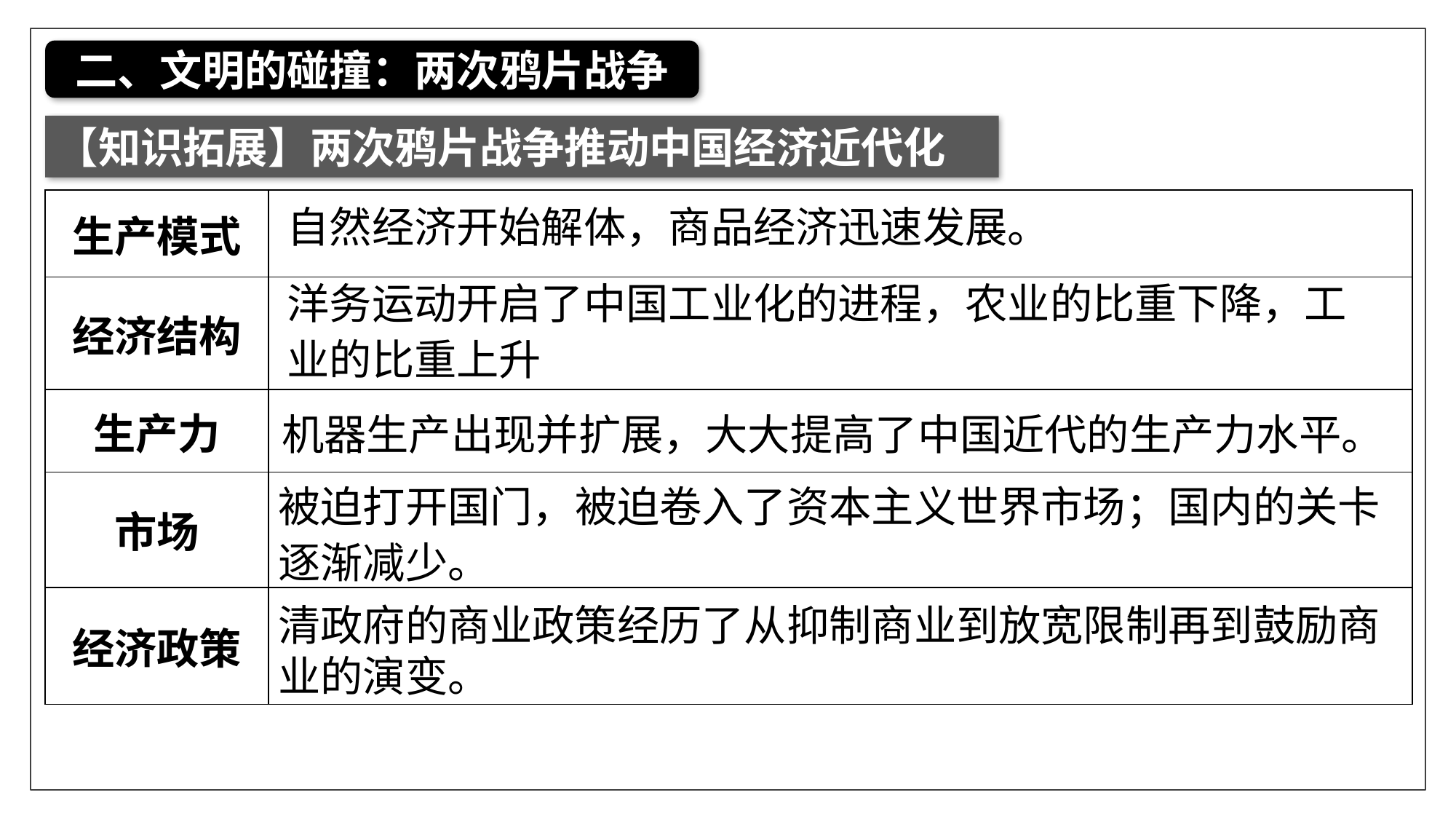

二、文明的碰撞：两次鸦片战争
【知识拓展】两次鸦片战争推动中国经济近代化
自然经济开始解体，商品经济迅速发展。
| 生产模式 |  |
| --- | --- |
| 经济结构 |  |
| 生产力 |  |
| 市场 |  |
| 经济政策 |  |
洋务运动开启了中国工业化的进程，农业的比重下降，工业的比重上升
机器生产出现并扩展，大大提高了中国近代的生产力水平。
被迫打开国门，被迫卷入了资本主义世界市场；国内的关卡逐渐减少。
清政府的商业政策经历了从抑制商业到放宽限制再到鼓励商业的演变。